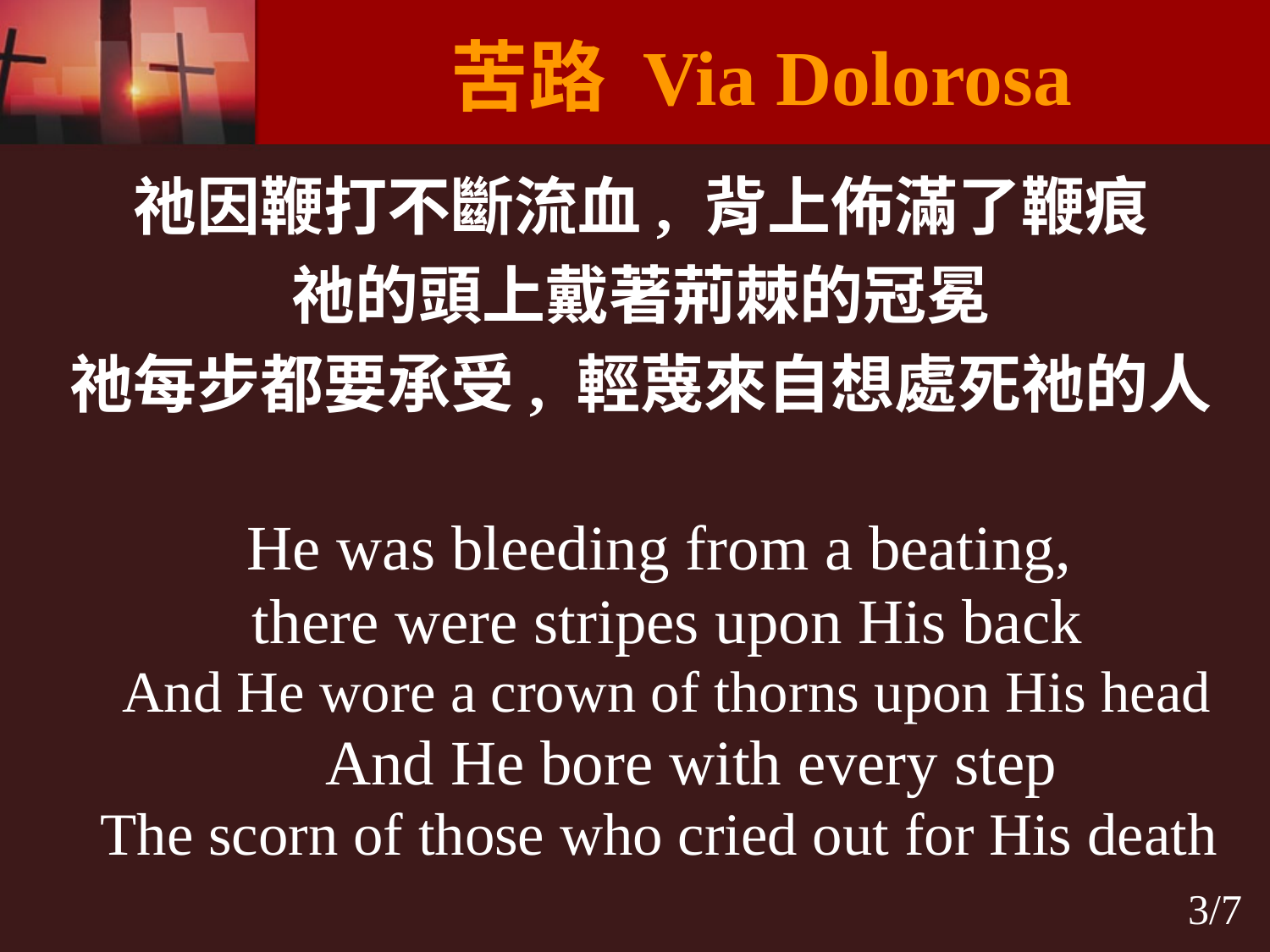

# 苦路 Via Dolorosa
祂因鞭打不斷流血, 背上佈滿了鞭痕
祂的頭上戴著荊棘的冠冕
祂每步都要承受, 輕蔑來自想處死祂的人

He was bleeding from a beating,
there were stripes upon His back
And He wore a crown of thorns upon His head
    And He bore with every step
The scorn of those who cried out for His death

3/7